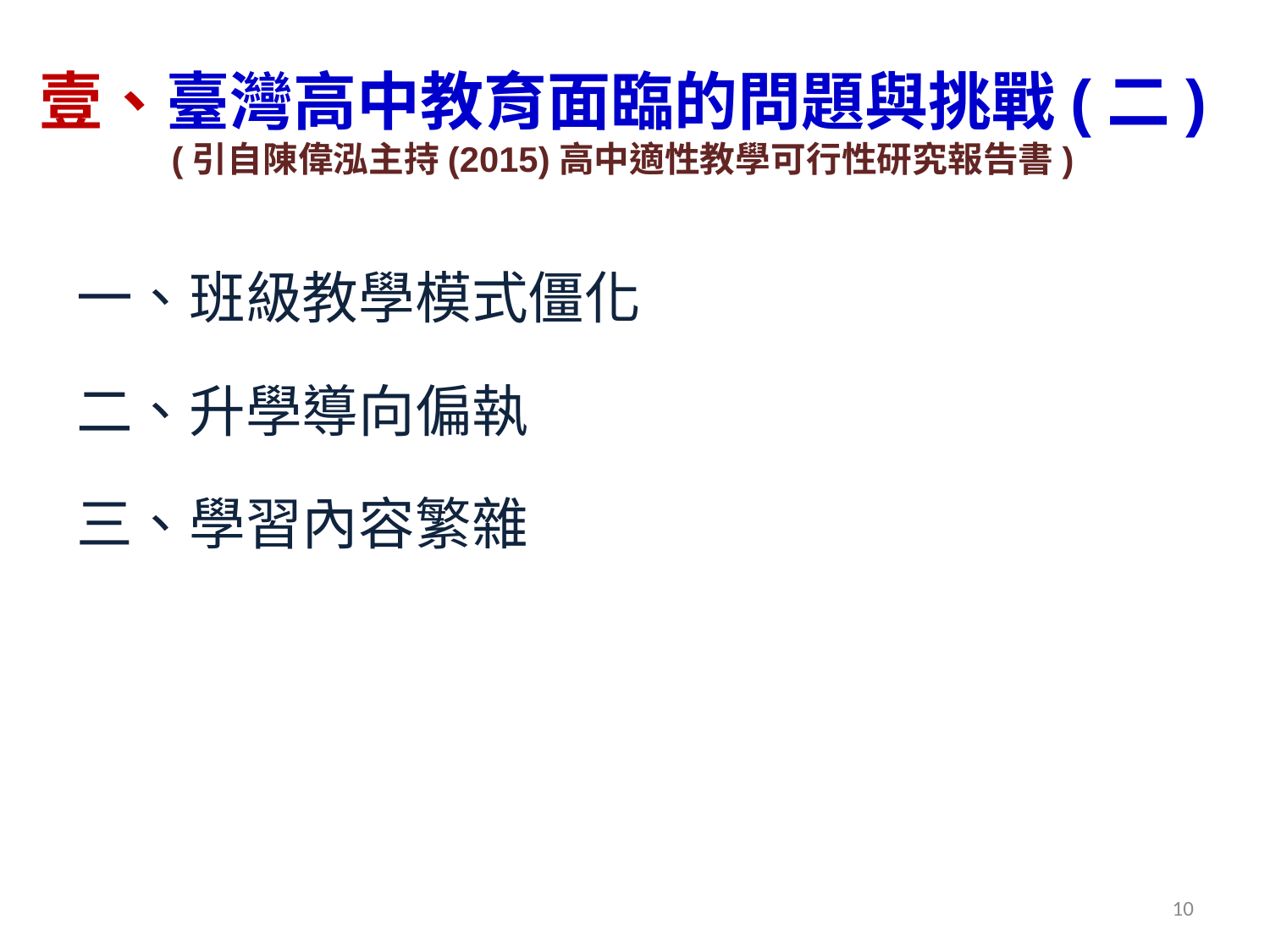

# 壹、臺灣高中教育面臨的問題與挑戰(二) (引自陳偉泓主持(2015)高中適性教學可行性研究報告書)
一、班級教學模式僵化
二、升學導向偏執
三、學習內容繁雜
10